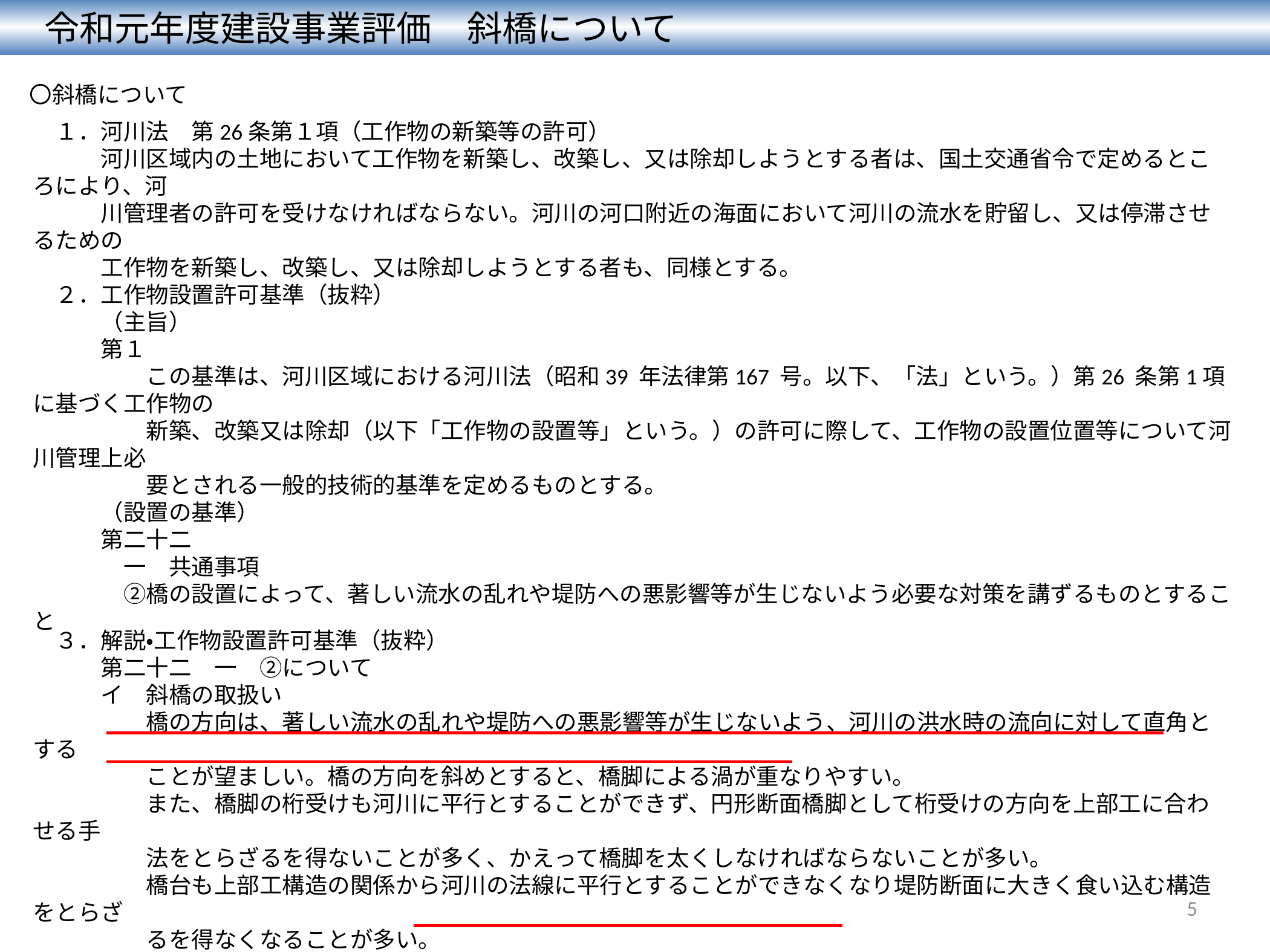

令和元年度建設事業評価　斜橋について
〇斜橋について
　１．河川法　第26条第１項（工作物の新築等の許可）
　　　河川区域内の土地において工作物を新築し、改築し、又は除却しようとする者は、国土交通省令で定めるところにより、河
　　　川管理者の許可を受けなければならない。河川の河口附近の海面において河川の流水を貯留し、又は停滞させるための
　　　工作物を新築し、改築し、又は除却しようとする者も、同様とする。
　２．工作物設置許可基準（抜粋）
　　　（主旨）
　　　第１
　　　　　この基準は、河川区域における河川法（昭和39 年法律第167 号。以下、「法」という。）第26 条第1項に基づく工作物の
　　　　　新築、改築又は除却（以下「工作物の設置等」という。）の許可に際して、工作物の設置位置等について河川管理上必
　　　　　要とされる一般的技術的基準を定めるものとする。
　　　（設置の基準）
　　　第二十二
　　　　一　共通事項
　　　　②橋の設置によって、著しい流水の乱れや堤防への悪影響等が生じないよう必要な対策を講ずるものとすること

　３．解説・工作物設置許可基準（抜粋）
　　　第二十二　一　②について
　　　イ　斜橋の取扱い
　　　　　橋の方向は、著しい流水の乱れや堤防への悪影響等が生じないよう、河川の洪水時の流向に対して直角とする
　　　　　ことが望ましい。橋の方向を斜めとすると、橋脚による渦が重なりやすい。
　　　　　また、橋脚の桁受けも河川に平行とすることができず、円形断面橋脚として桁受けの方向を上部工に合わせる手
　　　　　法をとらざるを得ないことが多く、かえって橋脚を太くしなければならないことが多い。
　　　　　橋台も上部工構造の関係から河川の法線に平行とすることができなくなり堤防断面に大きく食い込む構造をとらざ
　　　　　るを得なくなることが多い。
　　　　　また、橋により日陰になる部分も多くなるため、他の一般公衆の河川利用を制限したり芝枯れの原因となることも
　　　　　懸念される。このようなことから、斜橋の設置は一般に好ましくないものである。
5